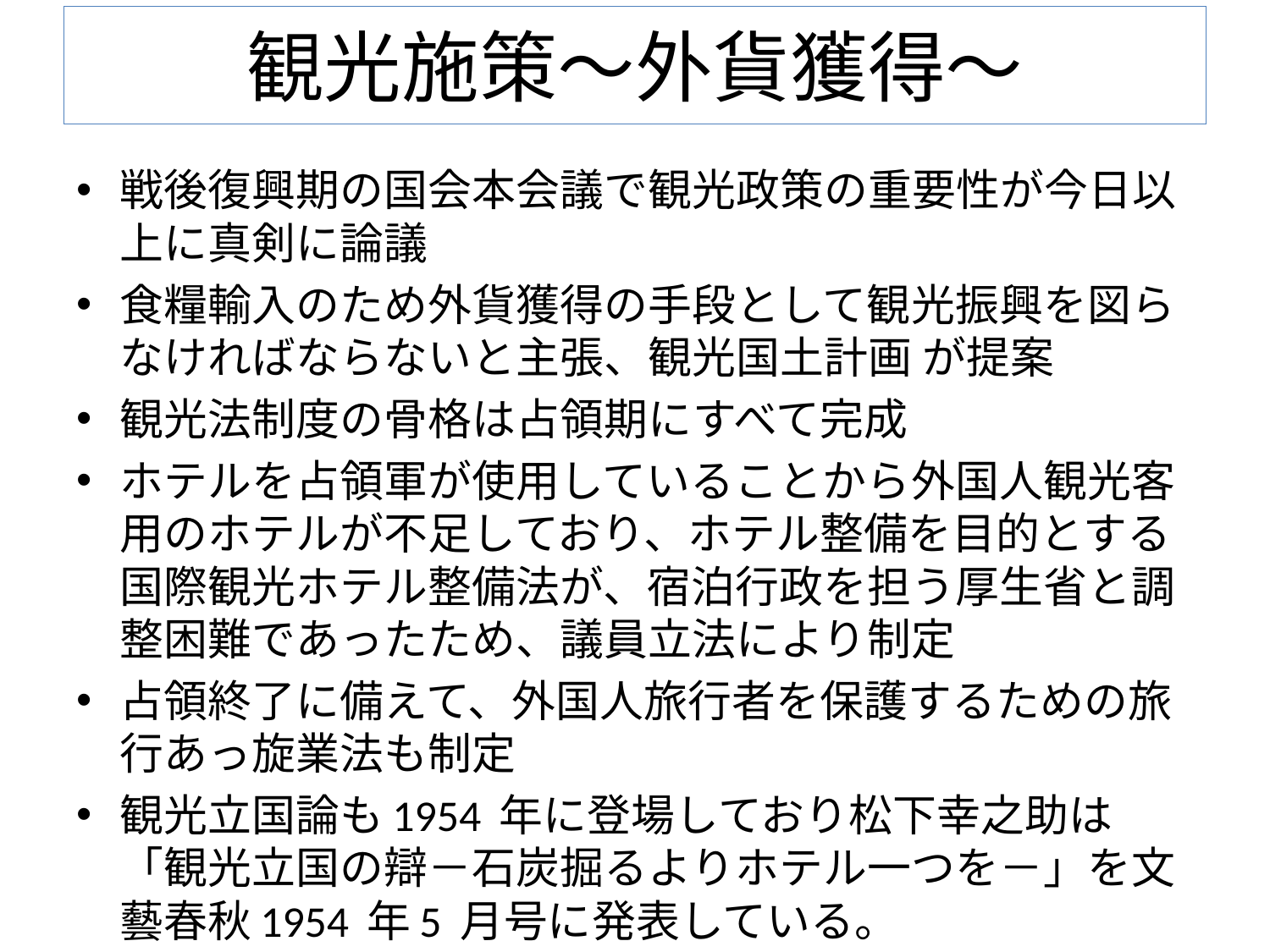

# 観光施策～外貨獲得～
戦後復興期の国会本会議で観光政策の重要性が今日以上に真剣に論議
食糧輸入のため外貨獲得の手段として観光振興を図らなければならないと主張、観光国土計画 が提案
観光法制度の骨格は占領期にすべて完成
ホテルを占領軍が使用していることから外国人観光客用のホテルが不足しており、ホテル整備を目的とする国際観光ホテル整備法が、宿泊行政を担う厚生省と調整困難であったため、議員立法により制定
占領終了に備えて、外国人旅行者を保護するための旅行あっ旋業法も制定
観光立国論も1954 年に登場しており松下幸之助は「観光立国の辯－石炭掘るよりホテル一つを－」を文藝春秋1954 年5 月号に発表している。